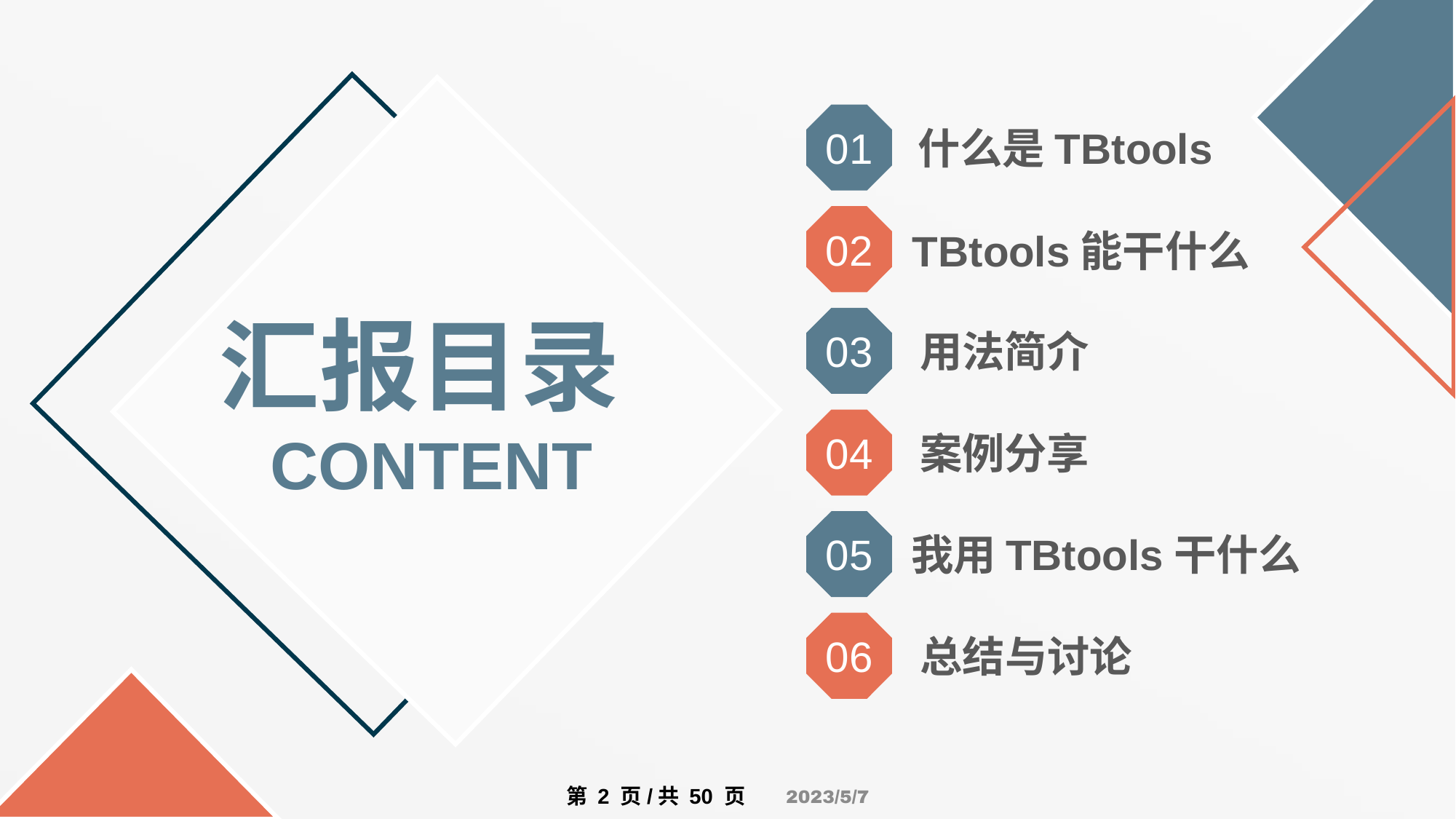

01
什么是TBtools

02
TBtools能干什么
汇报目录CONTENT

03
用法简介

04
案例分享

05
我用TBtools干什么

06
总结与讨论